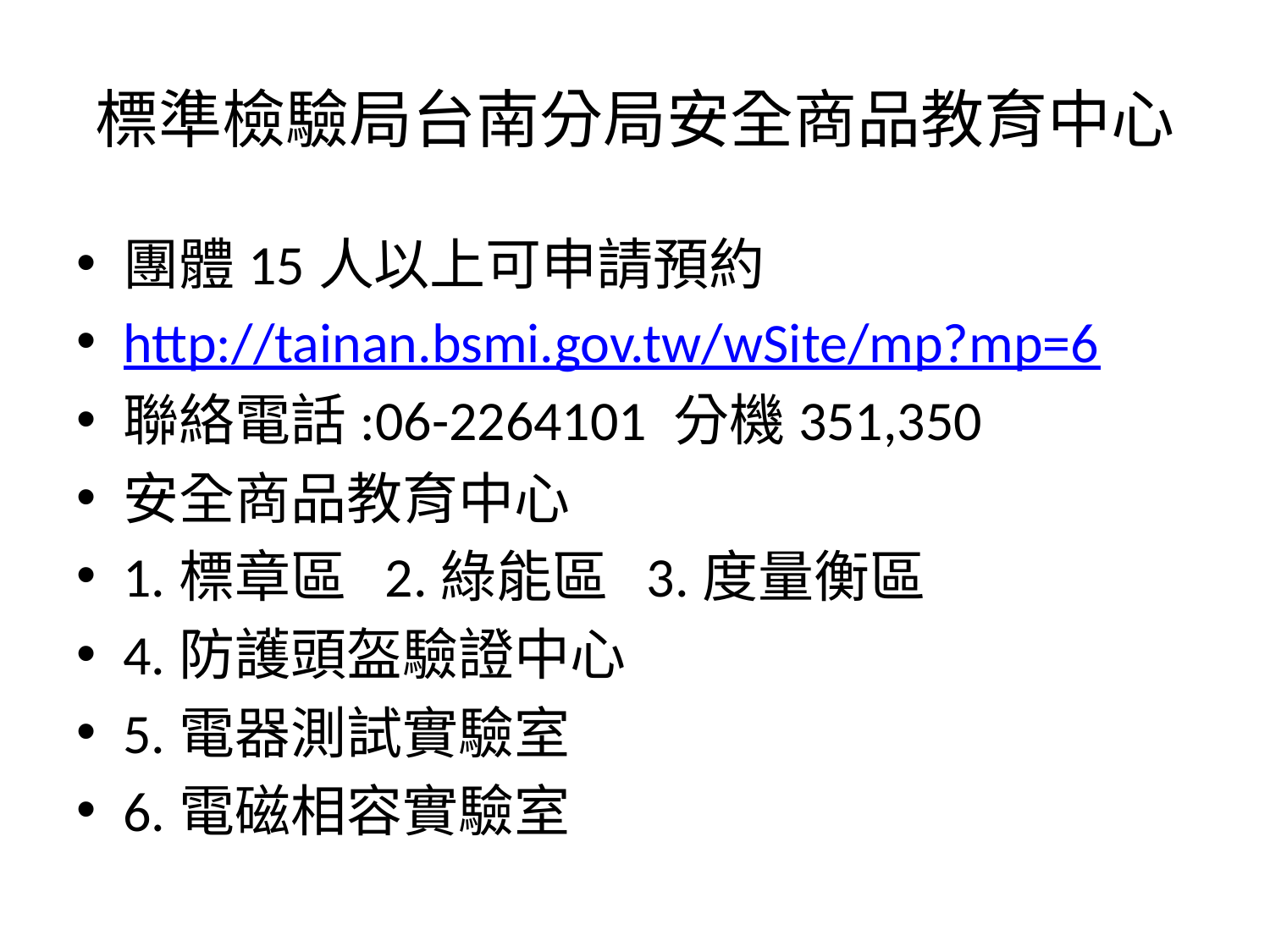

# 標準檢驗局台南分局安全商品教育中心
團體15人以上可申請預約
http://tainan.bsmi.gov.tw/wSite/mp?mp=6
聯絡電話:06-2264101 分機351,350
安全商品教育中心
1.標章區  2.綠能區  3.度量衡區
4.防護頭盔驗證中心
5.電器測試實驗室
6.電磁相容實驗室